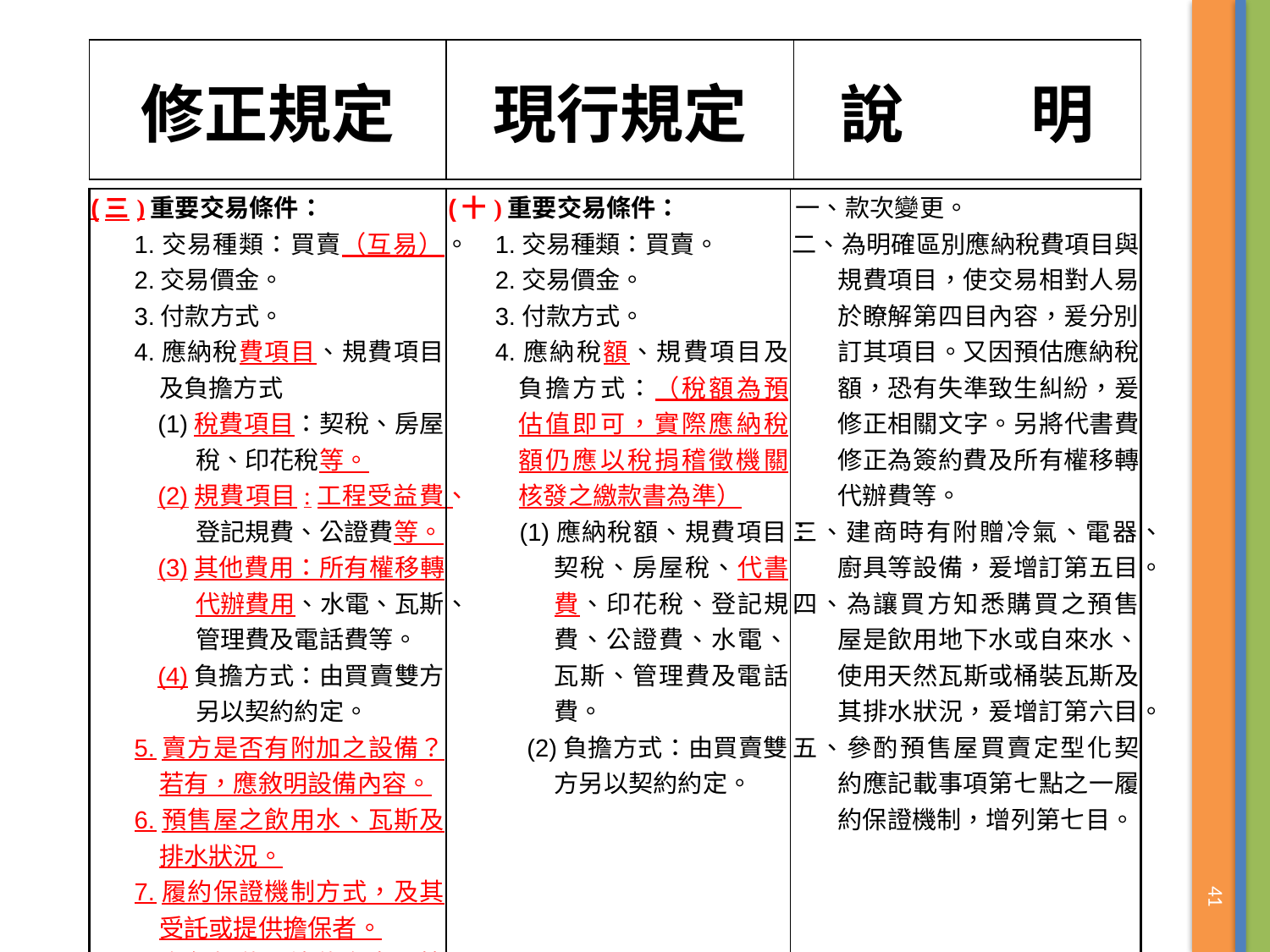

| 修正規定 | 現行規定 | 說　　明 |
| --- | --- | --- |
| (三)重要交易條件： 1.交易種類：買賣（互易）。 2.交易價金。 3.付款方式。 4.應納稅費項目、規費項目及負擔方式 (1)稅費項目：契稅、房屋稅、印花稅等。 (2)規費項目:工程受益費、登記規費、公證費等。 (3)其他費用：所有權移轉代辦費用、水電、瓦斯、管理費及電話費等。 (4)負擔方式：由買賣雙方另以契約約定。 5.賣方是否有附加之設備？若有，應敘明設備內容。 6.預售屋之飲用水、瓦斯及排水狀況。 7.履約保證機制方式，及其受託或提供擔保者。 8.有無解約、違約之處罰等，若有，應敘明。 9.其他交易事項：\_\_\_。 | (十)重要交易條件： 1.交易種類：買賣。 2.交易價金。 3.付款方式。 4.應納稅額、規費項目及負擔方式：（稅額為預估值即可，實際應納稅額仍應以稅捐稽徵機關核發之繳款書為準） (1)應納稅額、規費項目：契稅、房屋稅、代書費、印花稅、登記規費、公證費、水電、瓦斯、管理費及電話費。 (2)負擔方式：由買賣雙方另以契約約定。 | 一、款次變更。 二、為明確區別應納稅費項目與規費項目，使交易相對人易於瞭解第四目內容，爰分別訂其項目。又因預估應納稅額，恐有失準致生糾紛，爰修正相關文字。另將代書費修正為簽約費及所有權移轉代辦費等。 三、建商時有附贈冷氣、電器、廚具等設備，爰增訂第五目。 四、為讓買方知悉購買之預售屋是飲用地下水或自來水、使用天然瓦斯或桶裝瓦斯及其排水狀況，爰增訂第六目。 五、參酌預售屋買賣定型化契約應記載事項第七點之一履約保證機制，增列第七目。 |
| --- | --- | --- |
41